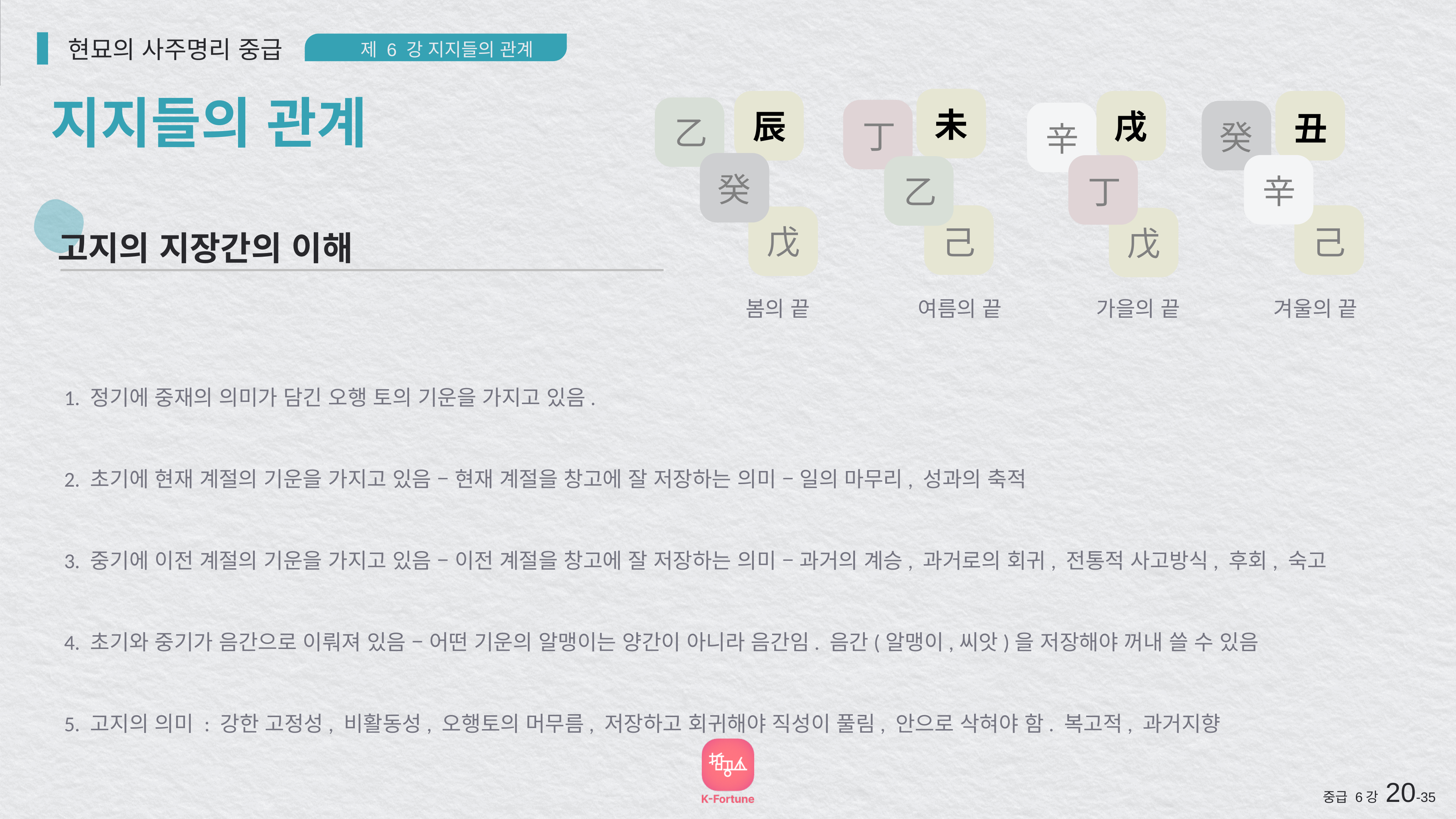

현묘의 사주명리 중급

제 6 강 지지들의 관계
지지들의 관계

未

辰

戌

丑

乙

丁

癸

辛

癸

辛

丁

乙

己

己

戊

戊
고지의 지장간의 이해
가을의 끝
여름의 끝
겨울의 끝
봄의 끝
1. 정기에 중재의 의미가 담긴 오행 토의 기운을 가지고 있음.

2. 초기에 현재 계절의 기운을 가지고 있음 – 현재 계절을 창고에 잘 저장하는 의미 – 일의 마무리, 성과의 축적

3. 중기에 이전 계절의 기운을 가지고 있음 – 이전 계절을 창고에 잘 저장하는 의미 – 과거의 계승, 과거로의 회귀, 전통적 사고방식, 후회, 숙고

4. 초기와 중기가 음간으로 이뤄져 있음 – 어떤 기운의 알맹이는 양간이 아니라 음간임. 음간(알맹이,씨앗)을 저장해야 꺼내 쓸 수 있음

5. 고지의 의미 : 강한 고정성, 비활동성, 오행토의 머무름, 저장하고 회귀해야 직성이 풀림, 안으로 삭혀야 함. 복고적, 과거지향